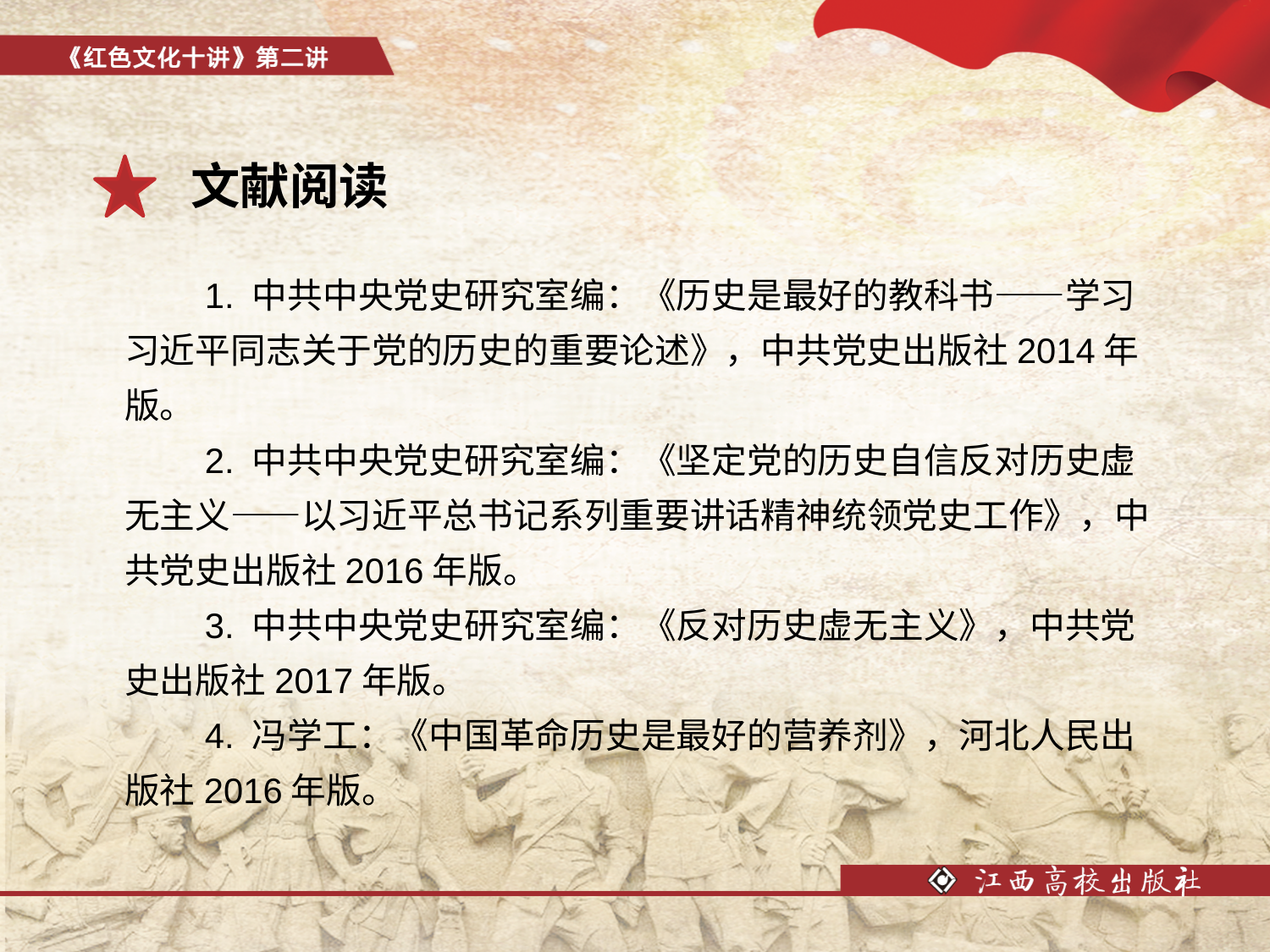

文献阅读

1. 中共中央党史研究室编：《历史是最好的教科书——学习习近平同志关于党的历史的重要论述》，中共党史出版社2014年版。
2. 中共中央党史研究室编：《坚定党的历史自信反对历史虚无主义——以习近平总书记系列重要讲话精神统领党史工作》，中共党史出版社2016年版。
3. 中共中央党史研究室编：《反对历史虚无主义》，中共党史出版社2017年版。
4. 冯学工：《中国革命历史是最好的营养剂》，河北人民出版社2016年版。